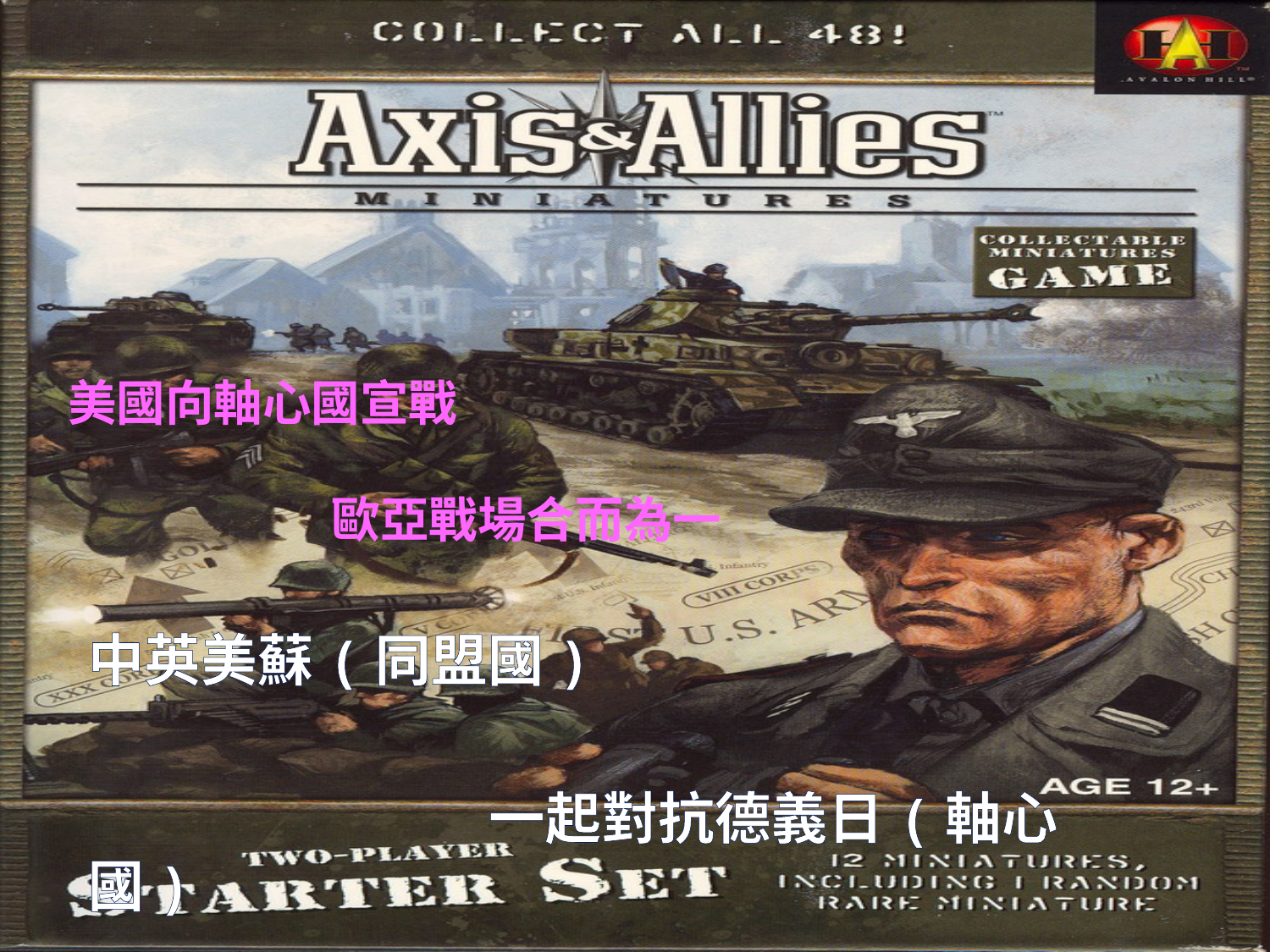

# 美國向軸心國宣戰 歐亞戰場合而為一
中英美蘇(同盟國)

                              一起對抗德義日(軸心國)